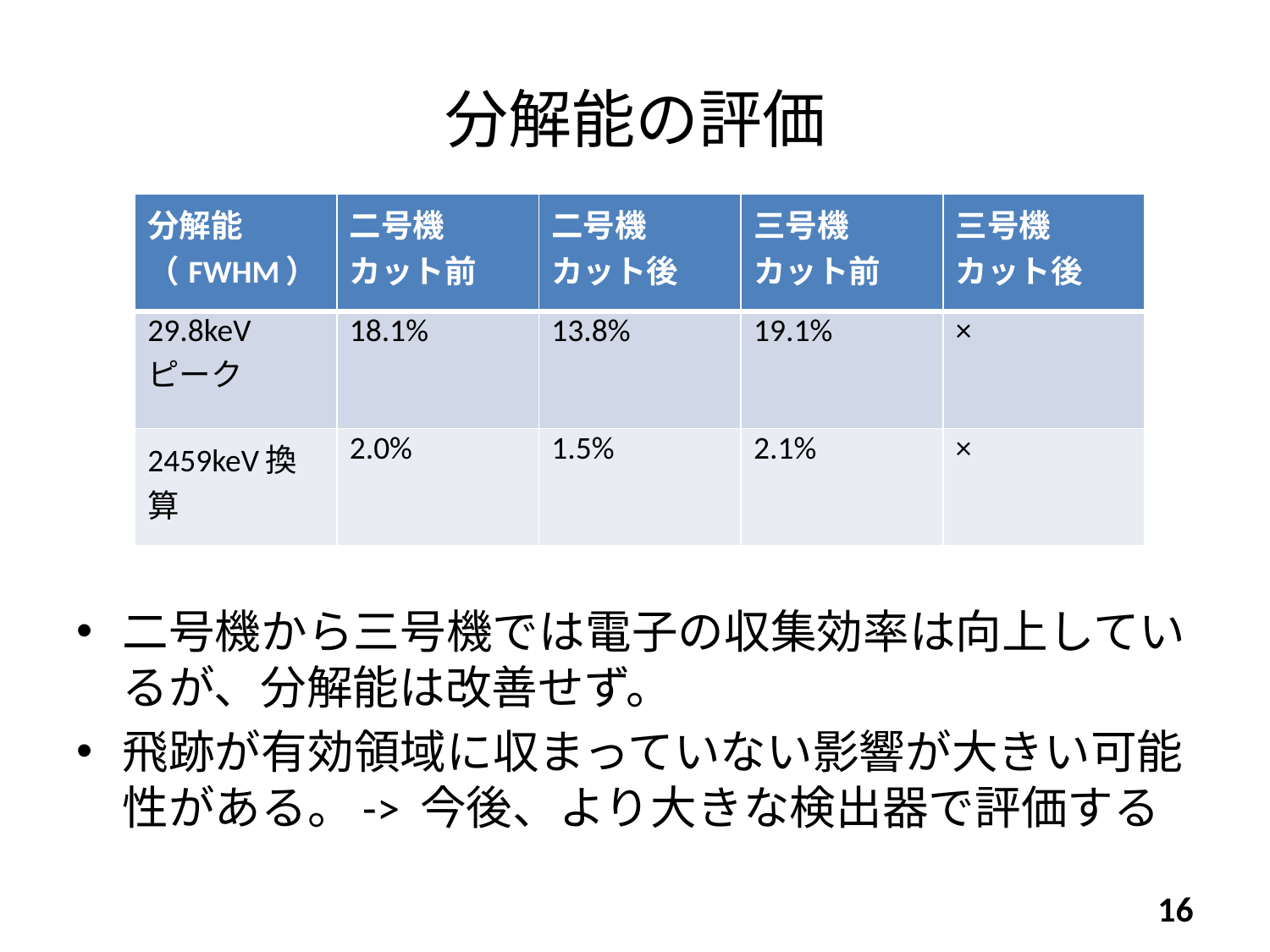

# 分解能の評価
| 分解能 （FWHM） | 二号機 カット前 | 二号機 カット後 | 三号機 カット前 | 三号機 カット後 |
| --- | --- | --- | --- | --- |
| 29.8keV ピーク | 18.1% | 13.8% | 19.1% | × |
| 2459keV換算 | 2.0% | 1.5% | 2.1% | × |
二号機から三号機では電子の収集効率は向上しているが、分解能は改善せず。
飛跡が有効領域に収まっていない影響が大きい可能性がある。-> 今後、より大きな検出器で評価する
16